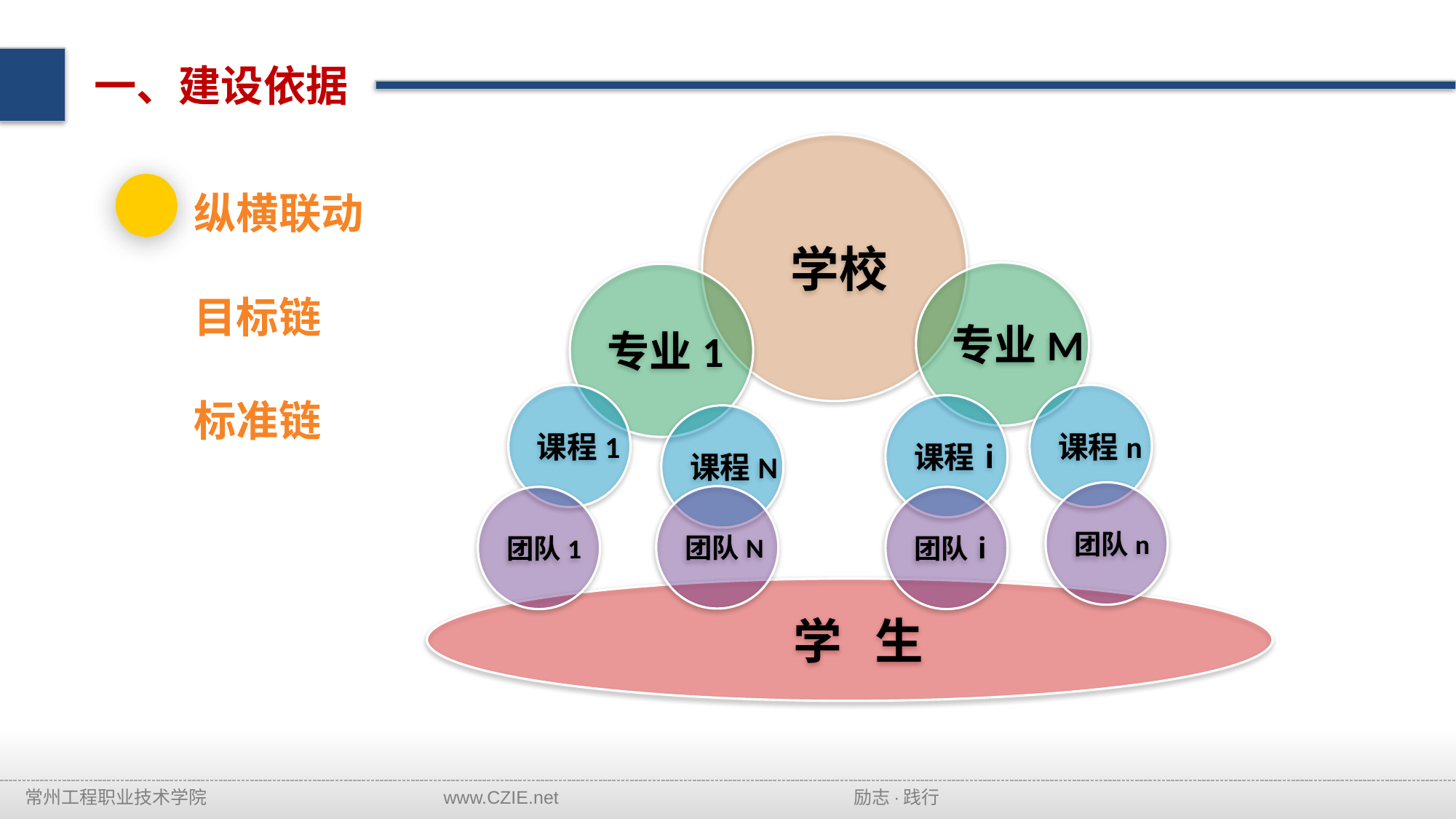

一、建设依据

   学校
专业M
专业1
课程1
课程n
课程ⅰ
课程N
团队n
团队N
团队1
团队ⅰ
                       学   生
纵横联动
目标链
标准链